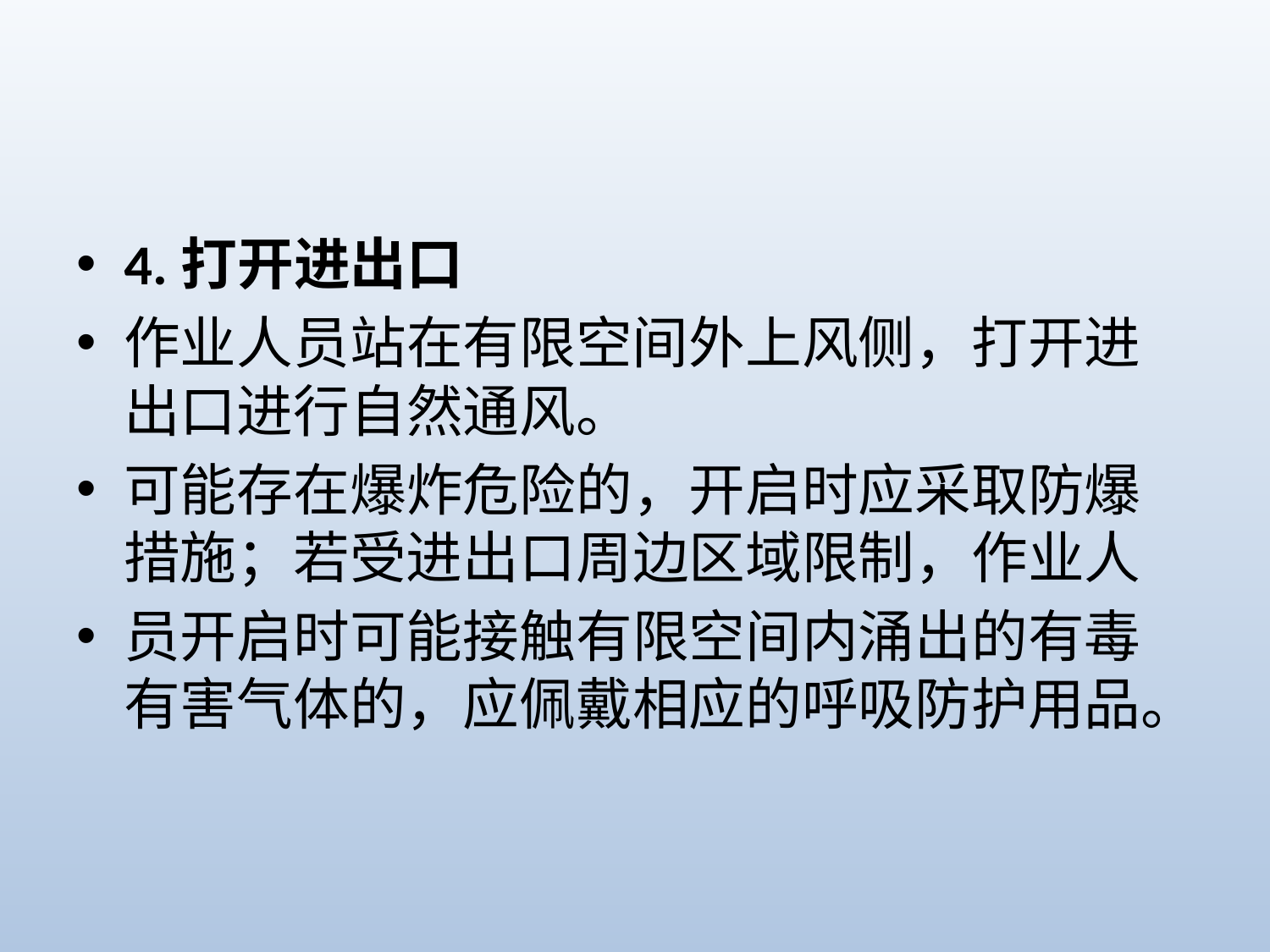

#
4.打开进出口
作业人员站在有限空间外上风侧，打开进出口进行自然通风。
可能存在爆炸危险的，开启时应采取防爆措施；若受进出口周边区域限制，作业人
员开启时可能接触有限空间内涌出的有毒有害气体的，应佩戴相应的呼吸防护用品。